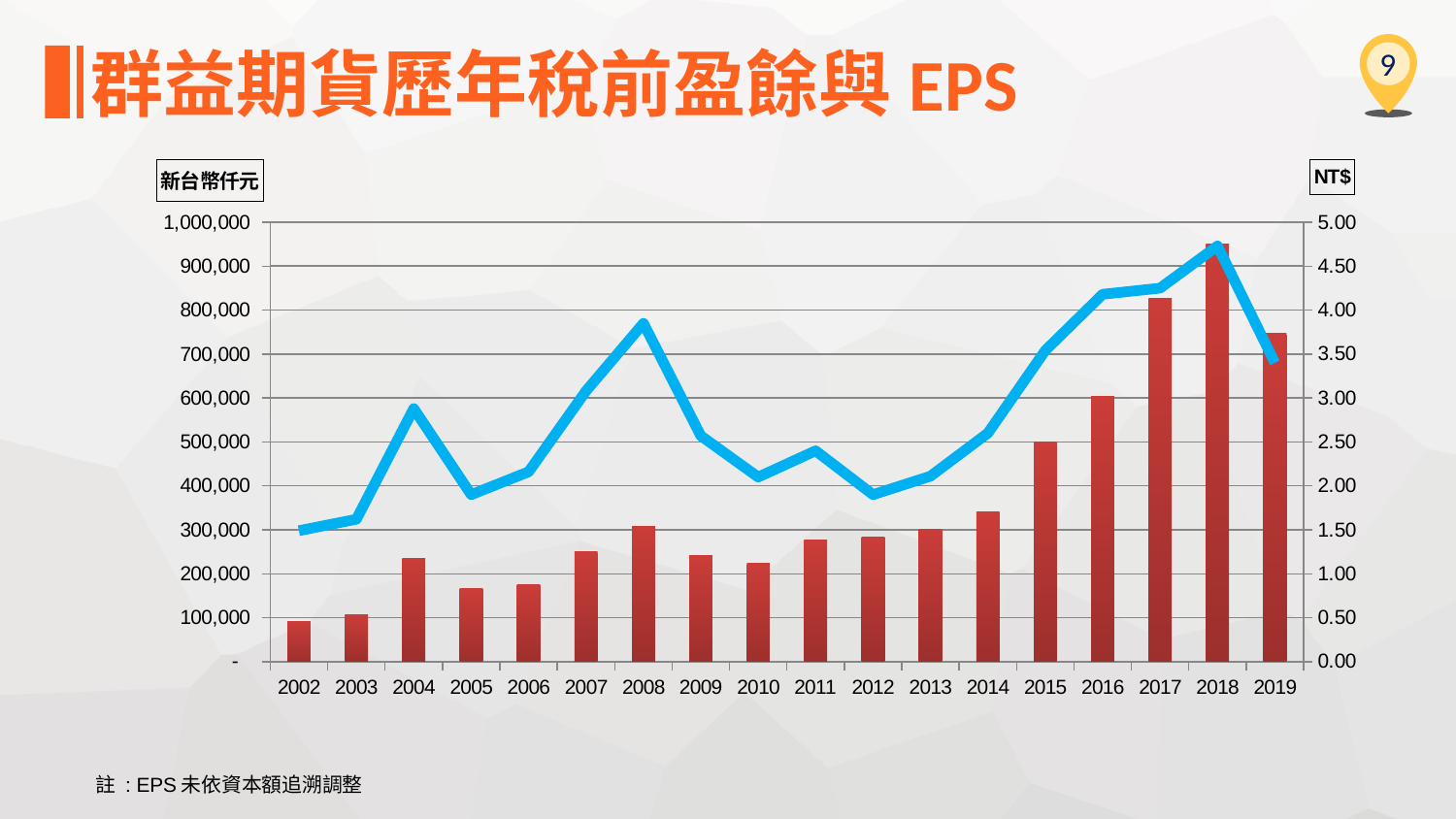

群益期貨歷年稅前盈餘與EPS
9

### Chart

| Category | 稅前損益(EBT) | 稅後每股盈餘(EPS) |
|---|---|---|
| 2002 | 90830.0 | 1.49 |
| 2003 | 107029.0 | 1.62 |
| 2004 | 235085.0 | 2.88 |
| 2005 | 165337.0 | 1.9 |
| 2006 | 174453.0 | 2.16 |
| 2007 | 250058.0 | 3.08 |
| 2008 | 307875.0 | 3.85 |
| 2009 | 240672.0 | 2.57 |
| 2010 | 222743.0 | 2.1 |
| 2011 | 277950.0 | 2.4 |
| 2012 | 284295.0 | 1.9 |
| 2013 | 300370.0 | 2.11 |
| 2014 | 339982.0 | 2.6 |
| 2015 | 500826.0 | 3.54 |
| 2016 | 603782.0 | 4.18 |
| 2017 | 826889.0 | 4.25 |
| 2018 | 950256.0 | 4.73 |
| 2019 | 746947.0 | 3.4 |
註 : EPS未依資本額追溯調整